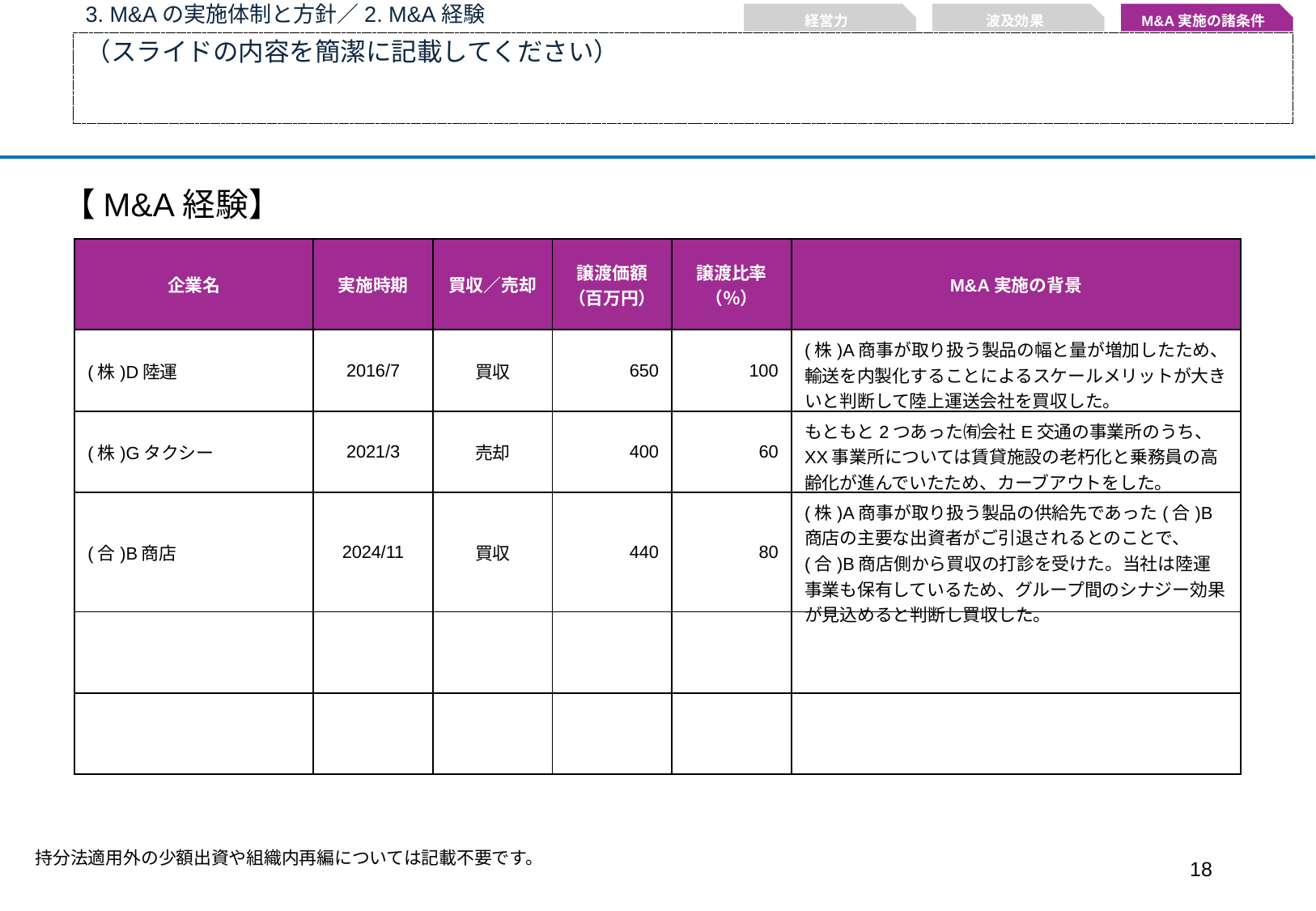

3. M&Aの実施体制と方針／2. M&A経験
経営力
波及効果
M&A実施の諸条件
（スライドの内容を簡潔に記載してください）
【M&A経験】
| 企業名 | 実施時期 | 買収／売却 | 譲渡価額 （百万円） | 譲渡比率 （％） | M&A実施の背景 |
| --- | --- | --- | --- | --- | --- |
| (株)D陸運 | 2016/7 | 買収 | 650 | 100 | (株)A商事が取り扱う製品の幅と量が増加したため、輸送を内製化することによるスケールメリットが大きいと判断して陸上運送会社を買収した。 |
| (株)Gタクシー | 2021/3 | 売却 | 400 | 60 | もともと2つあった㈲会社E交通の事業所のうち、XX事業所については賃貸施設の老朽化と乗務員の高齢化が進んでいたため、カーブアウトをした。 |
| (合)B商店 | 2024/11 | 買収 | 440 | 80 | (株)A商事が取り扱う製品の供給先であった(合)B商店の主要な出資者がご引退されるとのことで、(合)B商店側から買収の打診を受けた。当社は陸運事業も保有しているため、グループ間のシナジー効果が見込めると判断し買収した。 |
|  |  |  |  |  |  |
|  |  |  |  |  |  |
持分法適用外の少額出資や組織内再編については記載不要です。
18